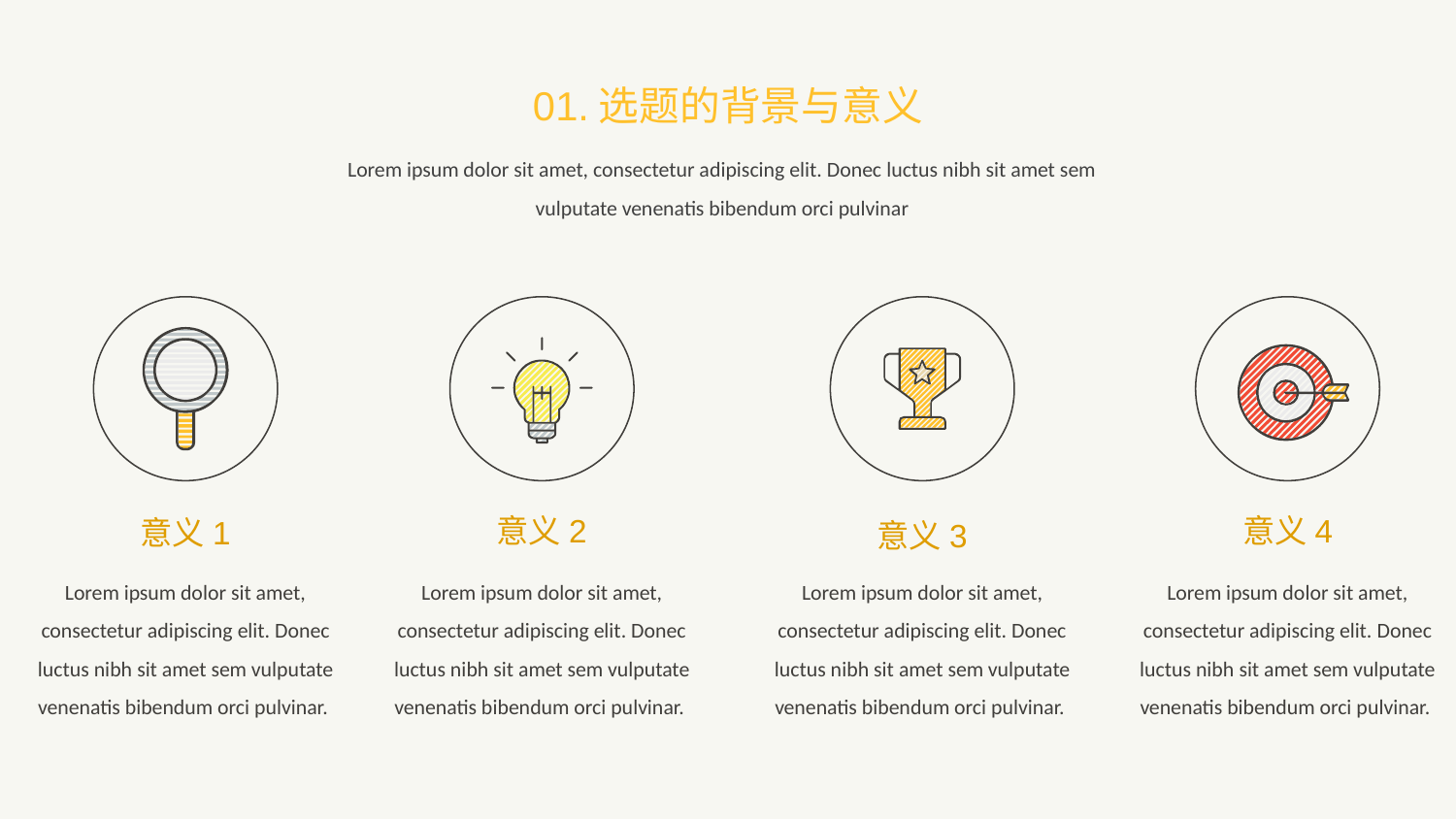

01.选题的背景与意义
Lorem ipsum dolor sit amet, consectetur adipiscing elit. Donec luctus nibh sit amet sem vulputate venenatis bibendum orci pulvinar

意义2
意义4
意义1
意义3
Lorem ipsum dolor sit amet, consectetur adipiscing elit. Donec luctus nibh sit amet sem vulputate venenatis bibendum orci pulvinar.
Lorem ipsum dolor sit amet, consectetur adipiscing elit. Donec luctus nibh sit amet sem vulputate venenatis bibendum orci pulvinar.
Lorem ipsum dolor sit amet, consectetur adipiscing elit. Donec luctus nibh sit amet sem vulputate venenatis bibendum orci pulvinar.
Lorem ipsum dolor sit amet, consectetur adipiscing elit. Donec luctus nibh sit amet sem vulputate venenatis bibendum orci pulvinar.